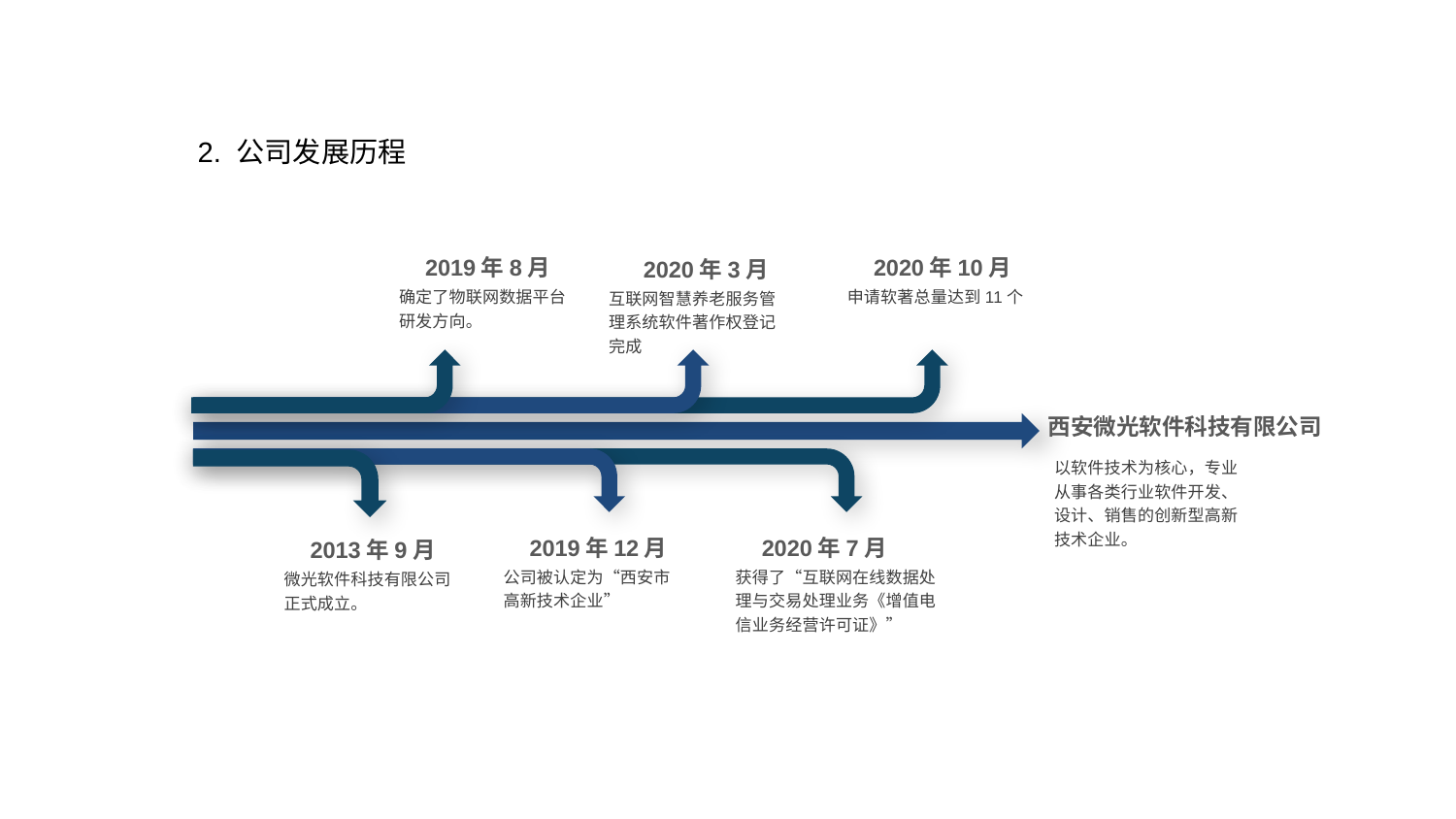

2. 公司发展历程

程公司

2020年10月
2019年8月
2020年3月

确定了物联网数据平台研发方向。

申请软著总量达到11个
互联网智慧养老服务管理系统软件著作权登记完成

西安微光软件科技有限公司

以软件技术为核心，专业从事各类行业软件开发、设计、销售的创新型高新技术企业。
2019年12月
2020年7月
2013年9月
获得了“互联网在线数据处理与交易处理业务《增值电信业务经营许可证》”

公司被认定为“西安市高新技术企业”
微光软件科技有限公司正式成立。